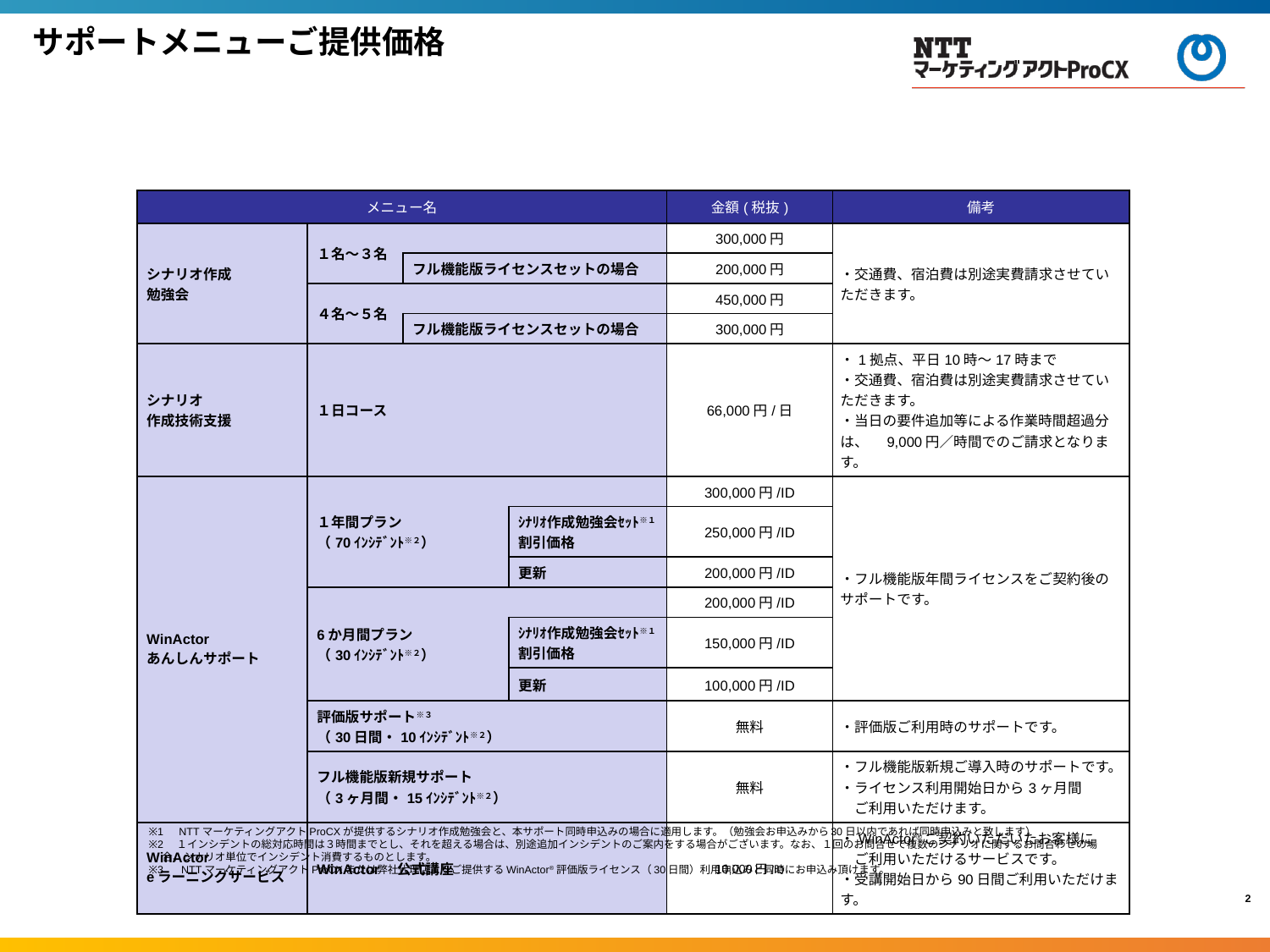

サポートメニューご提供価格
| メニュー名 |  |  |  | 金額(税抜) | 備考 |
| --- | --- | --- | --- | --- | --- |
| シナリオ作成 勉強会 | １名～３名 |  |  | 300,000円 | ・交通費、宿泊費は別途実費請求させていただきます。 |
|  |  | フル機能版ライセンスセットの場合 | ﾌﾙ機能版ﾗｲｾﾝｽｾｯﾄの場合 | 200,000円 |  |
|  | ４名～５名 |  |  | 450,000円 |  |
|  |  | フル機能版ライセンスセットの場合 | ﾌﾙ機能版ﾗｲｾﾝｽｾｯﾄの場合 | 300,000円 |  |
| シナリオ 作成技術支援 | １日コース |  |  | 66,000円/日 | ・1拠点、平日10時～17時まで ・交通費、宿泊費は別途実費請求させていただきます。 ・当日の要件追加等による作業時間超過分は、　9,000円／時間でのご請求となります。 |
| WinActor あんしんサポート | １年間プラン （70ｲﾝｼﾃﾞﾝﾄ※２） |  |  | 300,000円/ID | ・フル機能版年間ライセンスをご契約後のサポートです。 |
|  |  |  | ｼﾅﾘｵ作成勉強会ｾｯﾄ※１ 割引価格 | 250,000円/ID |  |
|  |  |  | 更新 | 200,000円/ID |  |
|  | 6か月間プラン （30ｲﾝｼﾃﾞﾝﾄ※２） |  |  | 200,000円/ID |  |
|  |  |  | ｼﾅﾘｵ作成勉強会ｾｯﾄ※１ 割引価格 | 150,000円/ID |  |
|  |  |  | 更新 | 100,000円/ID |  |
|  | 評価版サポート※３ （30日間・10ｲﾝｼﾃﾞﾝﾄ※２） |  |  | 無料 | ・評価版ご利用時のサポートです。 |
|  | フル機能版新規サポート （3ヶ月間・15ｲﾝｼﾃﾞﾝﾄ※２） |  |  | 無料 | ・フル機能版新規ご導入時のサポートです。 ・ライセンス利用開始日から3ヶ月間 　ご利用いただけます。 |
| WinActor eラーニングサービス | WinActor　公式講座 |  |  | 10,000円/ID | ・WinActor®ご契約いただいたお客様に 　ご利用いただけるサービスです。 ・受講開始日から90日間ご利用いただけます。 |
※1　NTTマーケティングアクトProCXが提供するシナリオ作成勉強会と、本サポート同時申込みの場合に適用します。（勉強会お申込みから30日以内であれば同時申込みと致します）
※2　１インシデントの総対応時間は３時間までとし、それを超える場合は、別途追加インシデントのご案内をする場合がございます。なお、１回のお問合せで複数のシナリオに関するお問合わせの場合、シナリオ単位でインシデント消費するものとします。
※3　 NTTマーケティングアクトProCXまたは弊社代理店よりご提供するWinActor®評価版ライセンス（30日間）利用申込みと同時にお申込み頂けます。
2